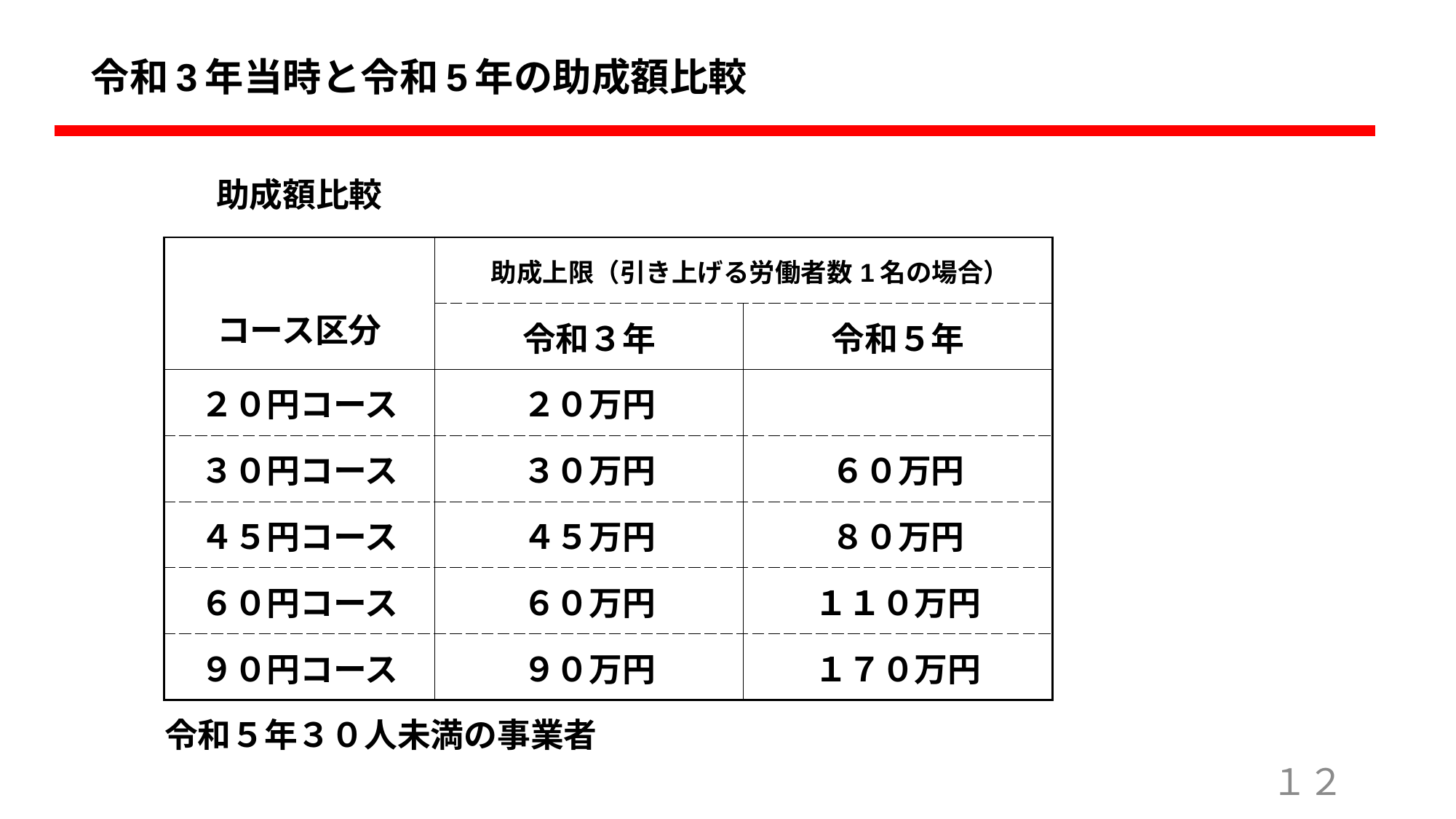

令和3年当時と令和5年の助成額比較
| 助成額比較 |  |  |
| --- | --- | --- |
| コース区分 | 助成上限（引き上げる労働者数1名の場合） |  |
|  | 令和３年 | 令和５年 |
| ２０円コース | ２０万円 |  |
| ３０円コース | ３０万円 | ６０万円 |
| ４５円コース | ４５万円 | ８０万円 |
| ６０円コース | ６０万円 | １１０万円 |
| ９０円コース | ９０万円 | １７０万円 |
| 令和５年３０人未満の事業者 |  |  |
１２